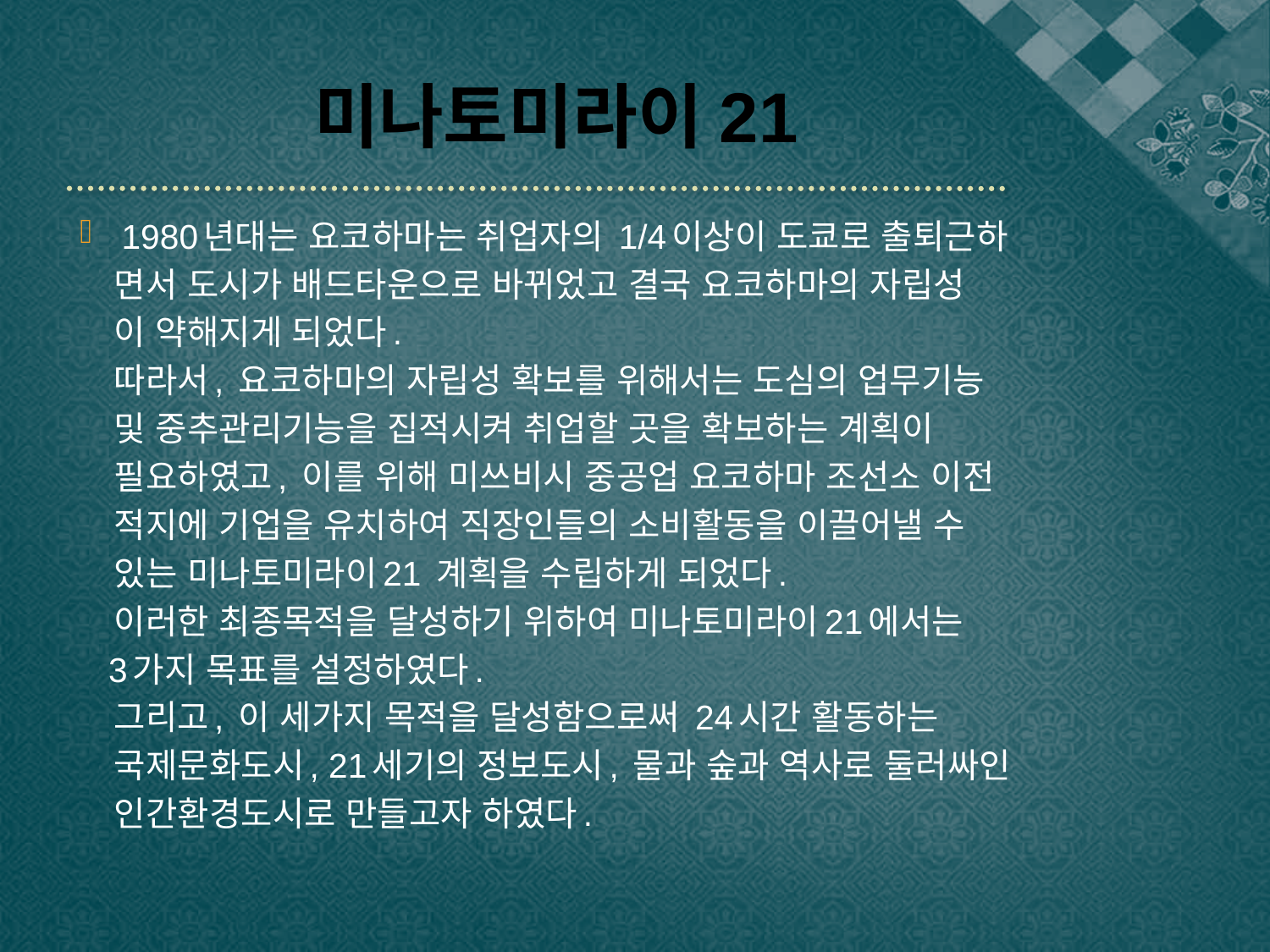

# 미나토미라이21
1980년대는 요코하마는 취업자의 1/4이상이 도쿄로 출퇴근하
   면서 도시가 배드타운으로 바뀌었고 결국 요코하마의 자립성
   이 약해지게 되었다.
   따라서, 요코하마의 자립성 확보를 위해서는 도심의 업무기능
   및 중추관리기능을 집적시켜 취업할 곳을 확보하는 계획이
   필요하였고, 이를 위해 미쓰비시 중공업 요코하마 조선소 이전
   적지에 기업을 유치하여 직장인들의 소비활동을 이끌어낼 수
   있는 미나토미라이21 계획을 수립하게 되었다.
   이러한 최종목적을 달성하기 위하여 미나토미라이21에서는
   3가지 목표를 설정하였다.
   그리고, 이 세가지 목적을 달성함으로써 24시간 활동하는
   국제문화도시, 21세기의 정보도시, 물과 숲과 역사로 둘러싸인
   인간환경도시로 만들고자 하였다.